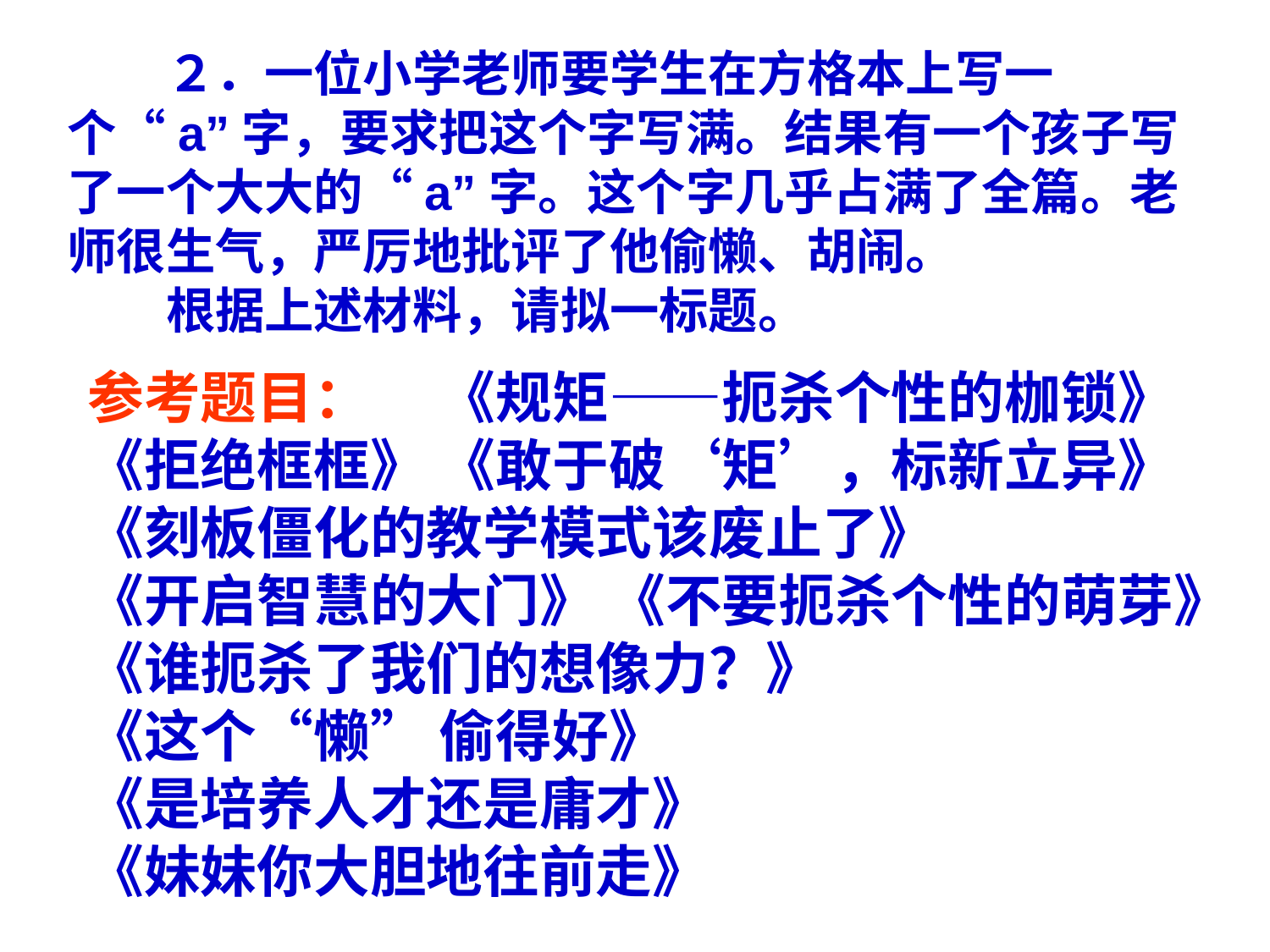

２．一位小学老师要学生在方格本上写一个“a”字，要求把这个字写满。结果有一个孩子写了一个大大的“a”字。这个字几乎占满了全篇。老师很生气，严厉地批评了他偷懒、胡闹。
　　根据上述材料，请拟一标题。
参考题目： 　《规矩——扼杀个性的枷锁》
《拒绝框框》 《敢于破‘矩’，标新立异》
《刻板僵化的教学模式该废止了》
《开启智慧的大门》 《不要扼杀个性的萌芽》
《谁扼杀了我们的想像力？》
《这个“懒” 偷得好》
《是培养人才还是庸才》
《妹妹你大胆地往前走》